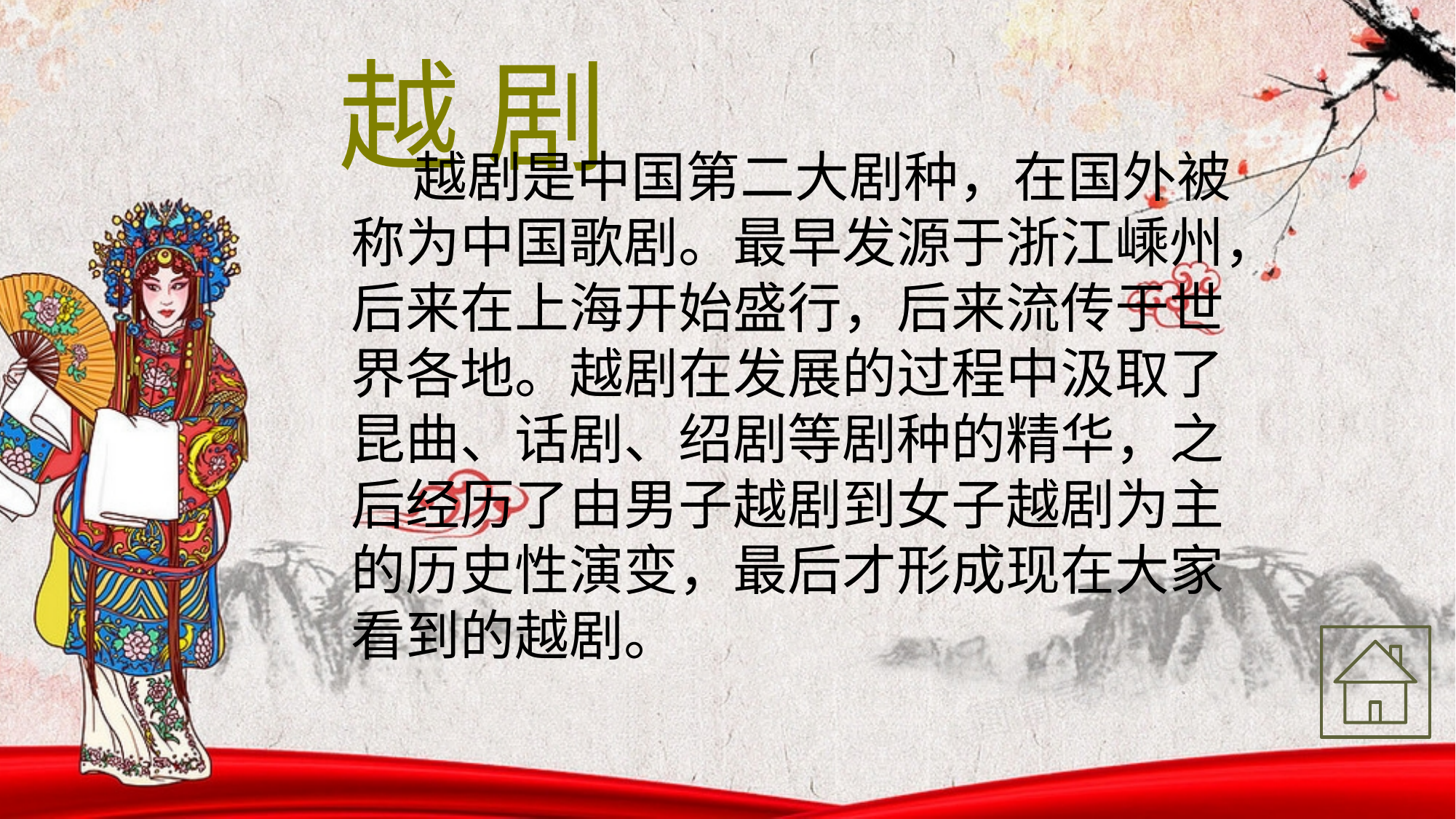

越 剧
    越剧是中国第二大剧种，在国外被称为中国歌剧。最早发源于浙江嵊州，后来在上海开始盛行，后来流传于世界各地。越剧在发展的过程中汲取了昆曲、话剧、绍剧等剧种的精华，之后经历了由男子越剧到女子越剧为主的历史性演变，最后才形成现在大家看到的越剧。